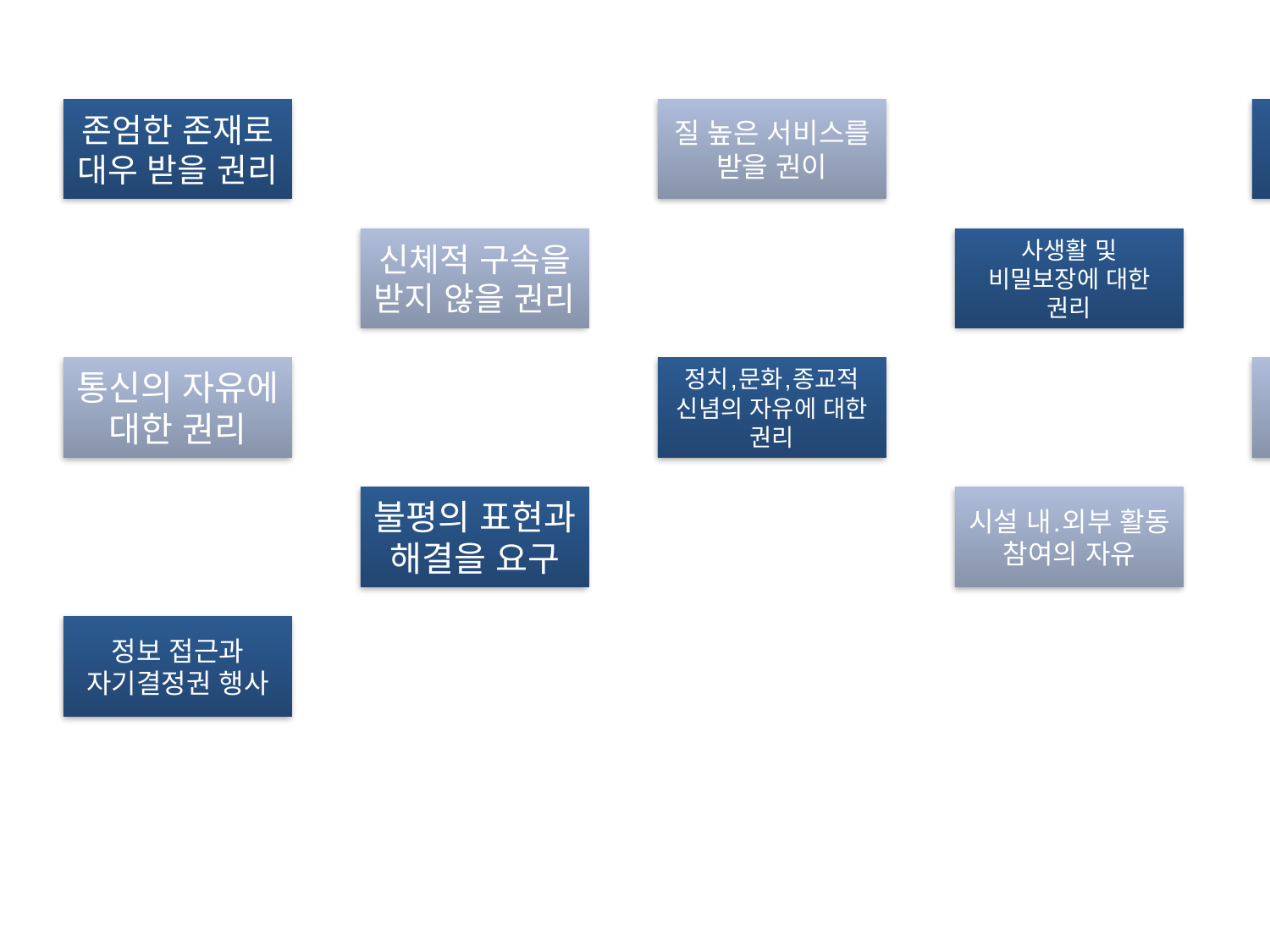

존엄한 존재로 대우 받을 권리
질 높은 서비스를 받을 권이
신체적 구속을 받지 않을 권리
사생활 및 비밀보장에 대한 권리
통신의 자유에 대한 권리
정치,문화,종교적 신념의 자유에 대한 권리
불평의 표현과 해결을 요구
시설 내.외부 활동 참여의 자유
정보 접근과 자기결정권 행사